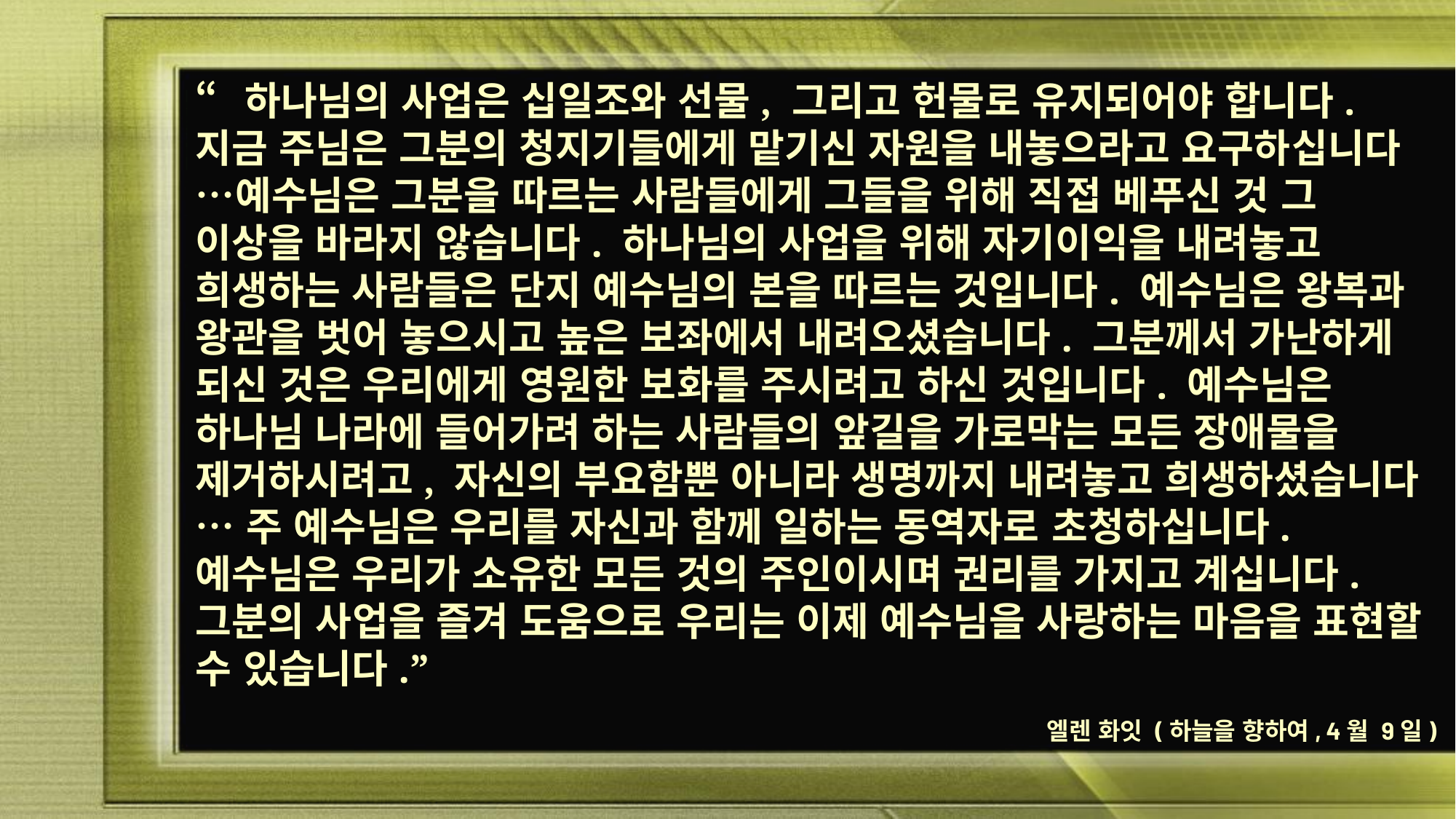

“하나님의 사업은 십일조와 선물, 그리고 헌물로 유지되어야 합니다. 지금 주님은 그분의 청지기들에게 맡기신 자원을 내놓으라고 요구하십니다…예수님은 그분을 따르는 사람들에게 그들을 위해 직접 베푸신 것 그 이상을 바라지 않습니다. 하나님의 사업을 위해 자기이익을 내려놓고 희생하는 사람들은 단지 예수님의 본을 따르는 것입니다. 예수님은 왕복과 왕관을 벗어 놓으시고 높은 보좌에서 내려오셨습니다. 그분께서 가난하게 되신 것은 우리에게 영원한 보화를 주시려고 하신 것입니다. 예수님은 하나님 나라에 들어가려 하는 사람들의 앞길을 가로막는 모든 장애물을 제거하시려고, 자신의 부요함뿐 아니라 생명까지 내려놓고 희생하셨습니다… 주 예수님은 우리를 자신과 함께 일하는 동역자로 초청하십니다. 예수님은 우리가 소유한 모든 것의 주인이시며 권리를 가지고 계십니다. 그분의 사업을 즐겨 도움으로 우리는 이제 예수님을 사랑하는 마음을 표현할 수 있습니다.”
엘렌 화잇 (하늘을 향하여, 4월 9일)